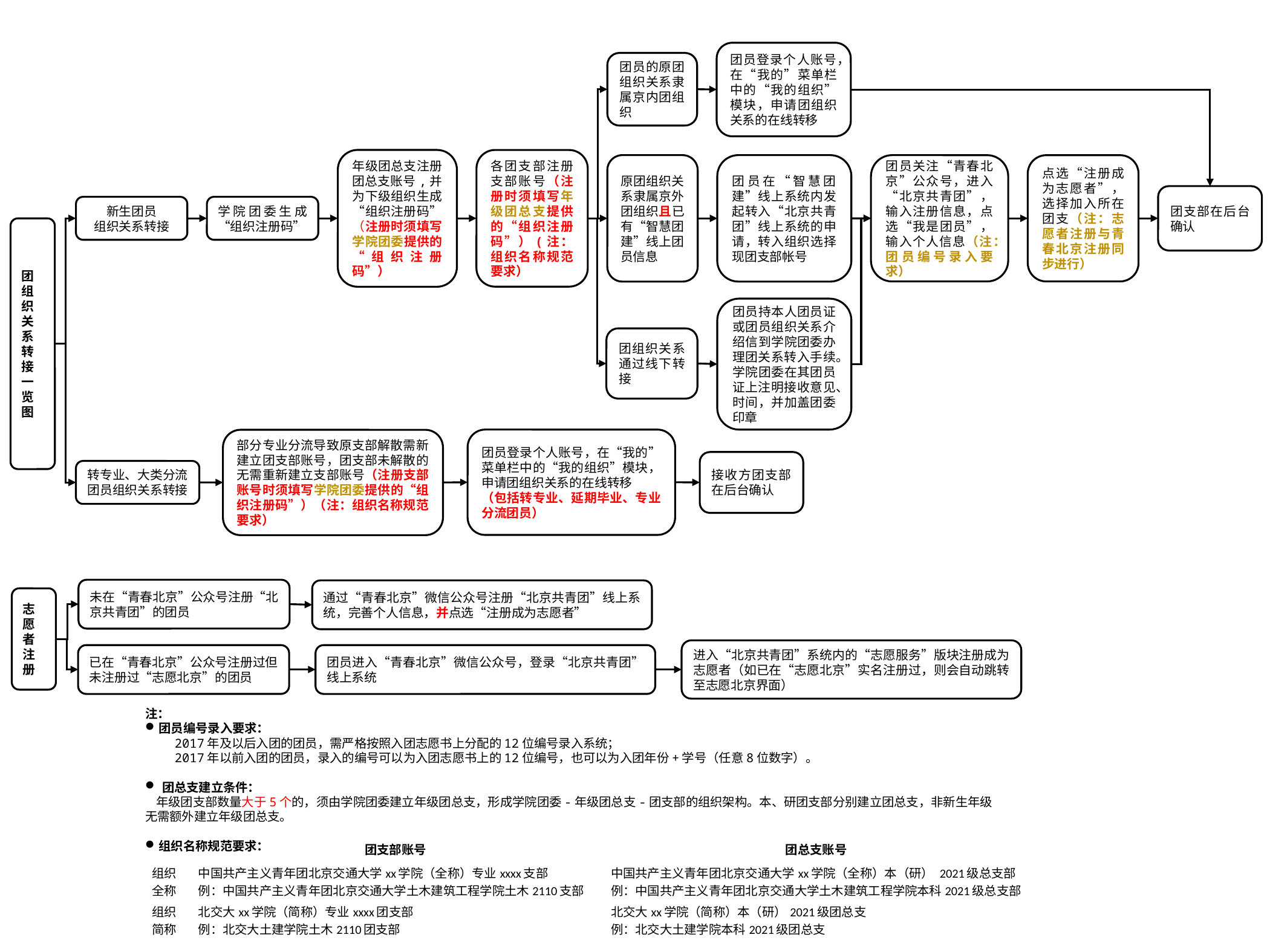

团员登录个人账号，在“我的”菜单栏中的“我的组织”模块，申请团组织关系的在线转移
团员的原团组织关系隶属京内团组织
年级团总支注册团总支账号,并为下级组织生成“组织注册码” （注册时须填写学院团委提供的“组织注册码”）
各团支部注册支部账号（注册时须填写年级团总支提供的“组织注册码”）(注：组织名称规范要求）
原团组织关系隶属京外团组织且已有“智慧团建”线上团员信息
团员在“智慧团建”线上系统内发起转入“北京共青团”线上系统的申请，转入组织选择现团支部帐号
团员关注“青春北京”公众号，进入“北京共青团”，输入注册信息，点选“我是团员”，输入个人信息（注：团员编号录入要求）
点选“注册成为志愿者”，选择加入所在团支（注：志愿者注册与青春北京注册同步进行）
团支部在后台确认
新生团员
组织关系转接
学院团委生成“组织注册码”
团组织关系转接一览图
团员持本人团员证或团员组织关系介绍信到学院团委办理团关系转入手续。学院团委在其团员证上注明接收意见、时间，并加盖团委印章
团组织关系通过线下转接
团员登录个人账号，在“我的”菜单栏中的“我的组织”模块，申请团组织关系的在线转移
（包括转专业、延期毕业、专业分流团员）
部分专业分流导致原支部解散需新建立团支部账号，团支部未解散的无需重新建立支部账号（注册支部账号时须填写学院团委提供的“组织注册码”）（注：组织名称规范要求）
接收方团支部在后台确认
转专业、大类分流团员组织关系转接
未在“青春北京”公众号注册“北京共青团”的团员
通过“青春北京”微信公众号注册“北京共青团”线上系统，完善个人信息，并点选“注册成为志愿者”
志愿者注册
进入“北京共青团”系统内的“志愿服务”版块注册成为志愿者（如已在“志愿北京”实名注册过，则会自动跳转至志愿北京界面）
已在“青春北京”公众号注册过但未注册过“志愿北京”的团员
团员进入“青春北京”微信公众号，登录“北京共青团”线上系统
注：
团员编号录入要求：
    2017年及以后入团的团员，需严格按照入团志愿书上分配的12位编号录入系统；
    2017年以前入团的团员，录入的编号可以为入团志愿书上的12位编号，也可以为入团年份+学号（任意8位数字）。

团总支建立条件：
   年级团支部数量大于5个的，须由学院团委建立年级团总支，形成学院团委-年级团总支-团支部的组织架构。本、研团支部分别建立团总支，非新生年级无需额外建立年级团总支。

组织名称规范要求：

|  | 团支部账号 | 团总支账号 |
| --- | --- | --- |
| 组织全称 | 中国共产主义青年团北京交通大学xx学院（全称）专业xxxx支部 例：中国共产主义青年团北京交通大学土木建筑工程学院土木2110支部 | 中国共产主义青年团北京交通大学xx学院（全称）本（研） 2021级总支部 例：中国共产主义青年团北京交通大学土木建筑工程学院本科2021级总支部 |
| 组织简称 | 北交大xx学院（简称）专业xxxx团支部 例：北交大土建学院土木2110团支部 | 北交大xx学院（简称）本（研）2021级团总支 例：北交大土建学院本科2021级团总支 |